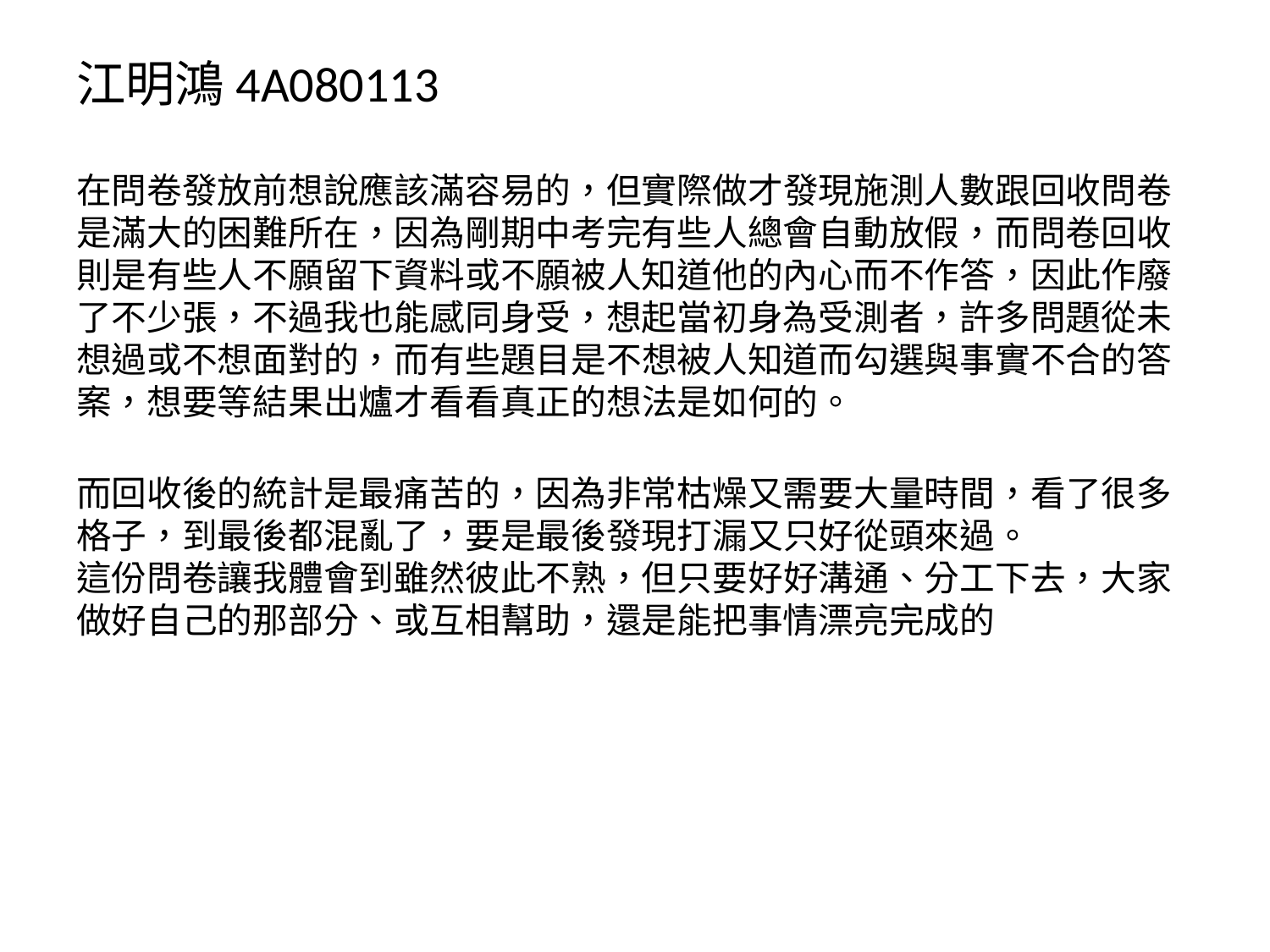

江明鴻4A080113

在問卷發放前想說應該滿容易的，但實際做才發現施測人數跟回收問卷是滿大的困難所在，因為剛期中考完有些人總會自動放假，而問卷回收則是有些人不願留下資料或不願被人知道他的內心而不作答，因此作廢了不少張，不過我也能感同身受，想起當初身為受測者，許多問題從未想過或不想面對的，而有些題目是不想被人知道而勾選與事實不合的答案，想要等結果出爐才看看真正的想法是如何的。
而回收後的統計是最痛苦的，因為非常枯燥又需要大量時間，看了很多格子，到最後都混亂了，要是最後發現打漏又只好從頭來過。
這份問卷讓我體會到雖然彼此不熟，但只要好好溝通、分工下去，大家做好自己的那部分、或互相幫助，還是能把事情漂亮完成的